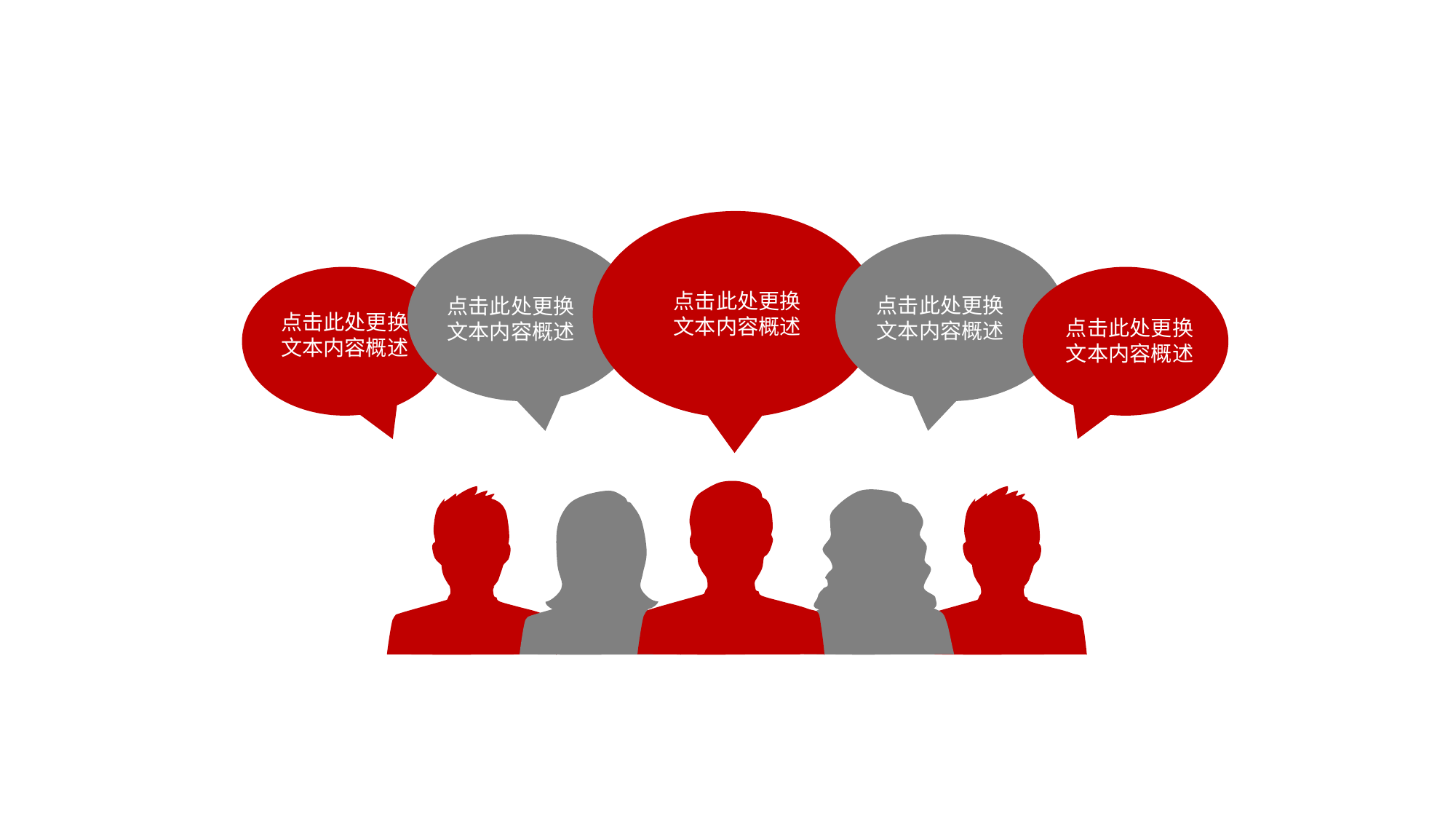

点击此处更换
文本内容概述

点击此处更换
文本内容概述

点击此处更换
文本内容概述

点击此处更换
文本内容概述

点击此处更换
文本内容概述